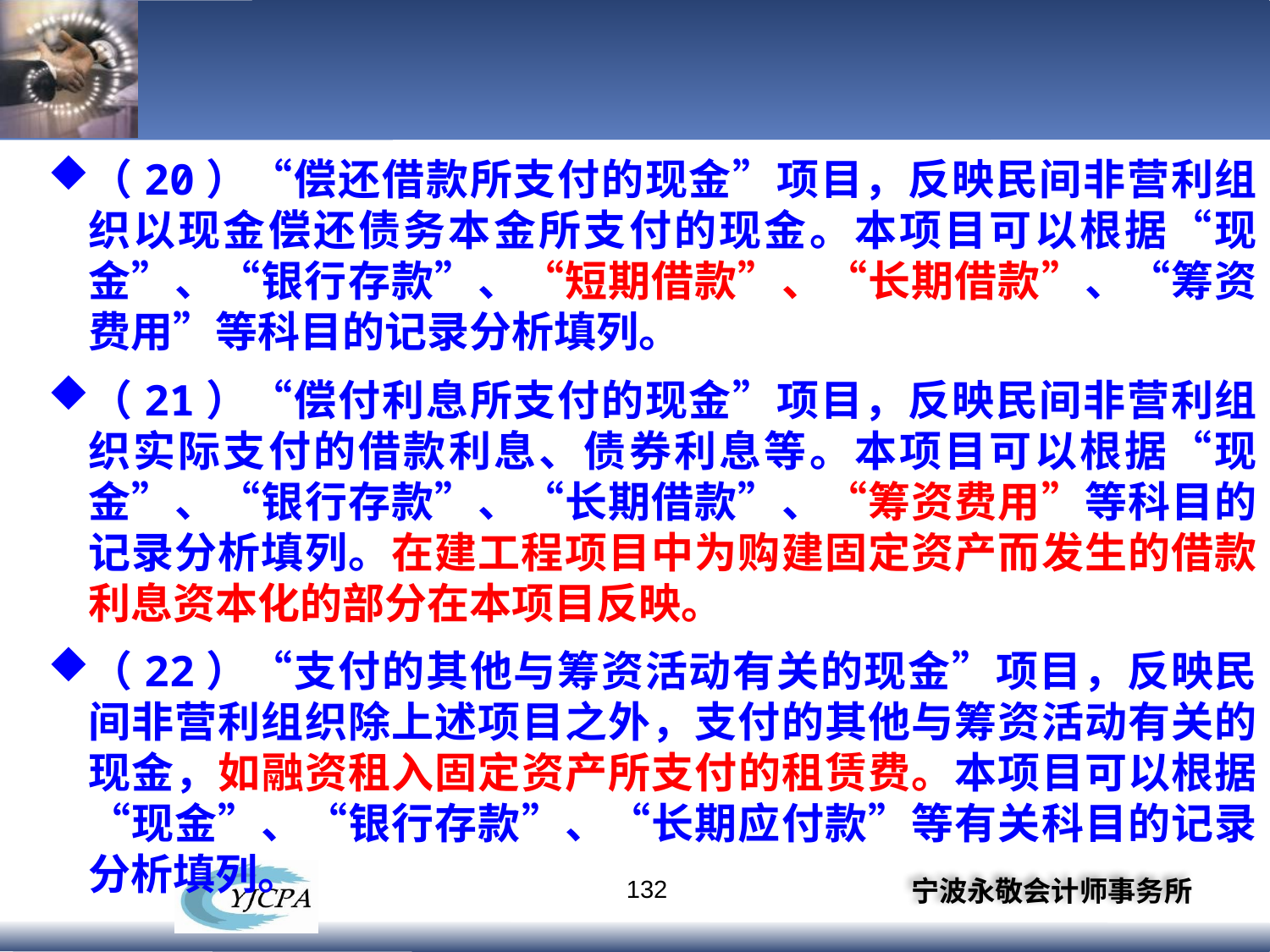

#
（20）“偿还借款所支付的现金”项目，反映民间非营利组织以现金偿还债务本金所支付的现金。本项目可以根据“现金”、“银行存款”、“短期借款”、“长期借款”、“筹资费用”等科目的记录分析填列。
（21）“偿付利息所支付的现金”项目，反映民间非营利组织实际支付的借款利息、债券利息等。本项目可以根据“现金”、“银行存款”、“长期借款”、“筹资费用”等科目的记录分析填列。在建工程项目中为购建固定资产而发生的借款利息资本化的部分在本项目反映。
（22）“支付的其他与筹资活动有关的现金”项目，反映民间非营利组织除上述项目之外，支付的其他与筹资活动有关的现金，如融资租入固定资产所支付的租赁费。本项目可以根据“现金”、“银行存款”、“长期应付款”等有关科目的记录分析填列。